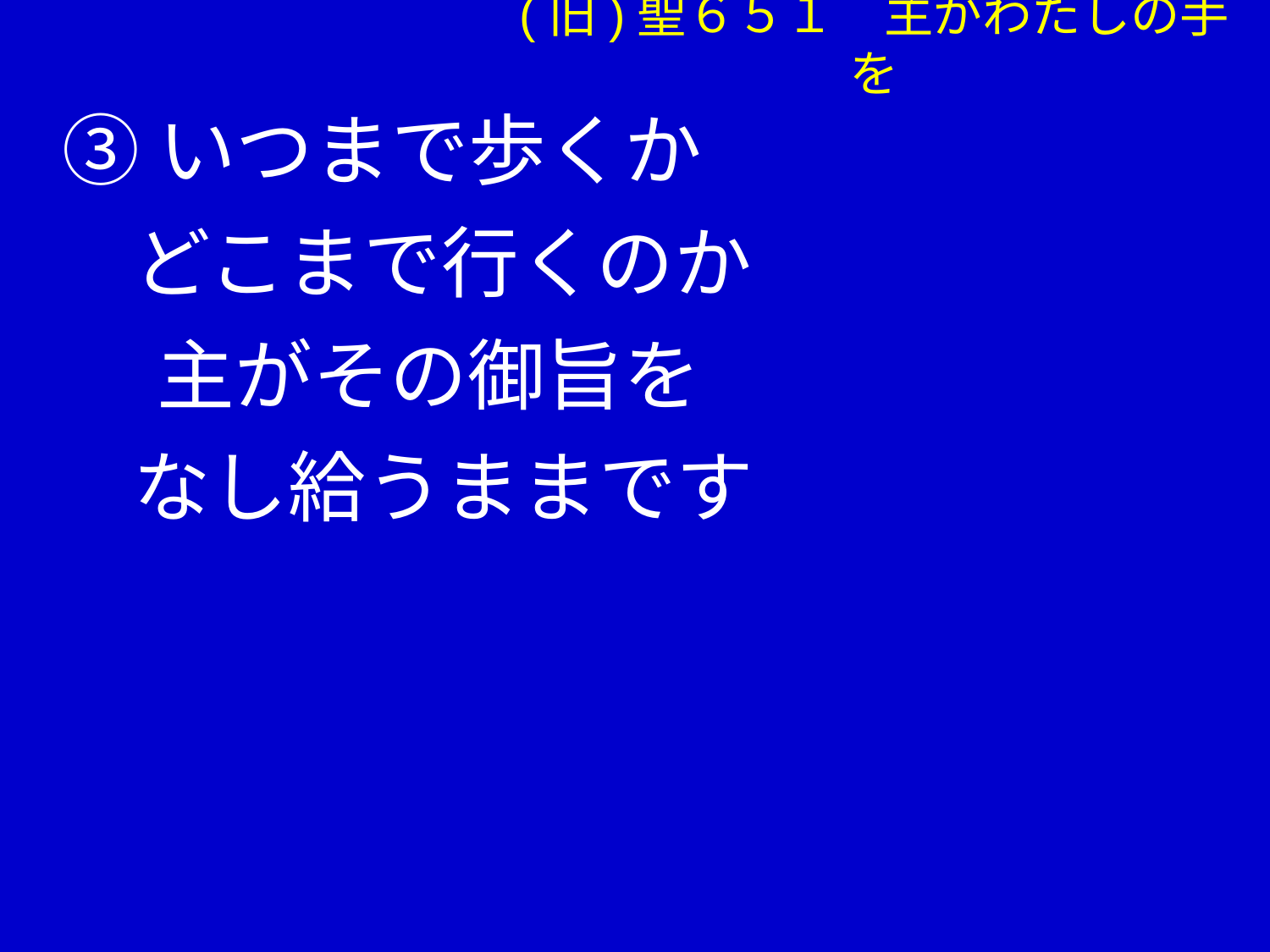

(旧)聖６５１　主がわたしの手を
③いつまで歩くか
   どこまで行くのか
　 主がその御旨を
   なし給うままです